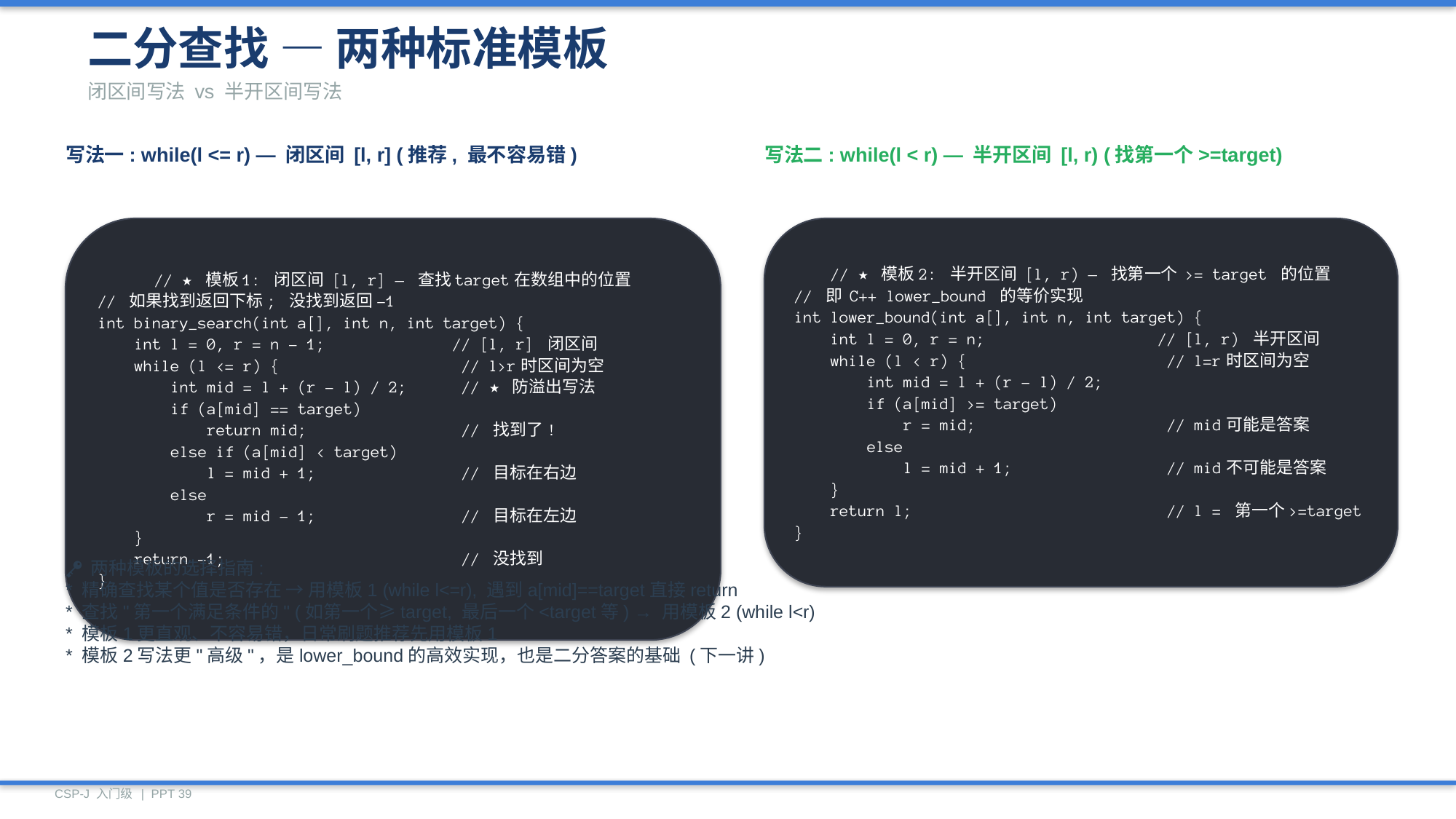

二分查找 — 两种标准模板
闭区间写法 vs 半开区间写法
写法一: while(l <= r) — 闭区间 [l, r] (推荐, 最不容易错)
写法二: while(l < r) — 半开区间 [l, r) (找第一个>=target)
// ★ 模板1: 闭区间 [l, r] — 查找target在数组中的位置
// 如果找到返回下标; 没找到返回-1
int binary_search(int a[], int n, int target) {
    int l = 0, r = n - 1;              // [l, r] 闭区间
    while (l <= r) {                    // l>r时区间为空
        int mid = l + (r - l) / 2;      // ★ 防溢出写法
        if (a[mid] == target)
            return mid;                 // 找到了!
        else if (a[mid] < target)
            l = mid + 1;                // 目标在右边
        else
            r = mid - 1;                // 目标在左边
    }
    return -1;                          // 没找到
}
// ★ 模板2: 半开区间 [l, r) — 找第一个 >= target 的位置
// 即 C++ lower_bound 的等价实现
int lower_bound(int a[], int n, int target) {
    int l = 0, r = n;                   // [l, r) 半开区间
    while (l < r) {                      // l=r时区间为空
        int mid = l + (r - l) / 2;
        if (a[mid] >= target)
            r = mid;                     // mid可能是答案
        else
            l = mid + 1;                 // mid不可能是答案
    }
    return l;                            // l = 第一个>=target
}
🔑 两种模板的选择指南:
* 精确查找某个值是否存在 → 用模板1 (while l<=r), 遇到a[mid]==target直接return
* 查找"第一个满足条件的" (如第一个≥target, 最后一个<target等) → 用模板2 (while l<r)
* 模板1更直观、不容易错，日常刷题推荐先用模板1
* 模板2写法更"高级"，是lower_bound的高效实现，也是二分答案的基础 (下一讲)

CSP-J 入门级  |  PPT 39